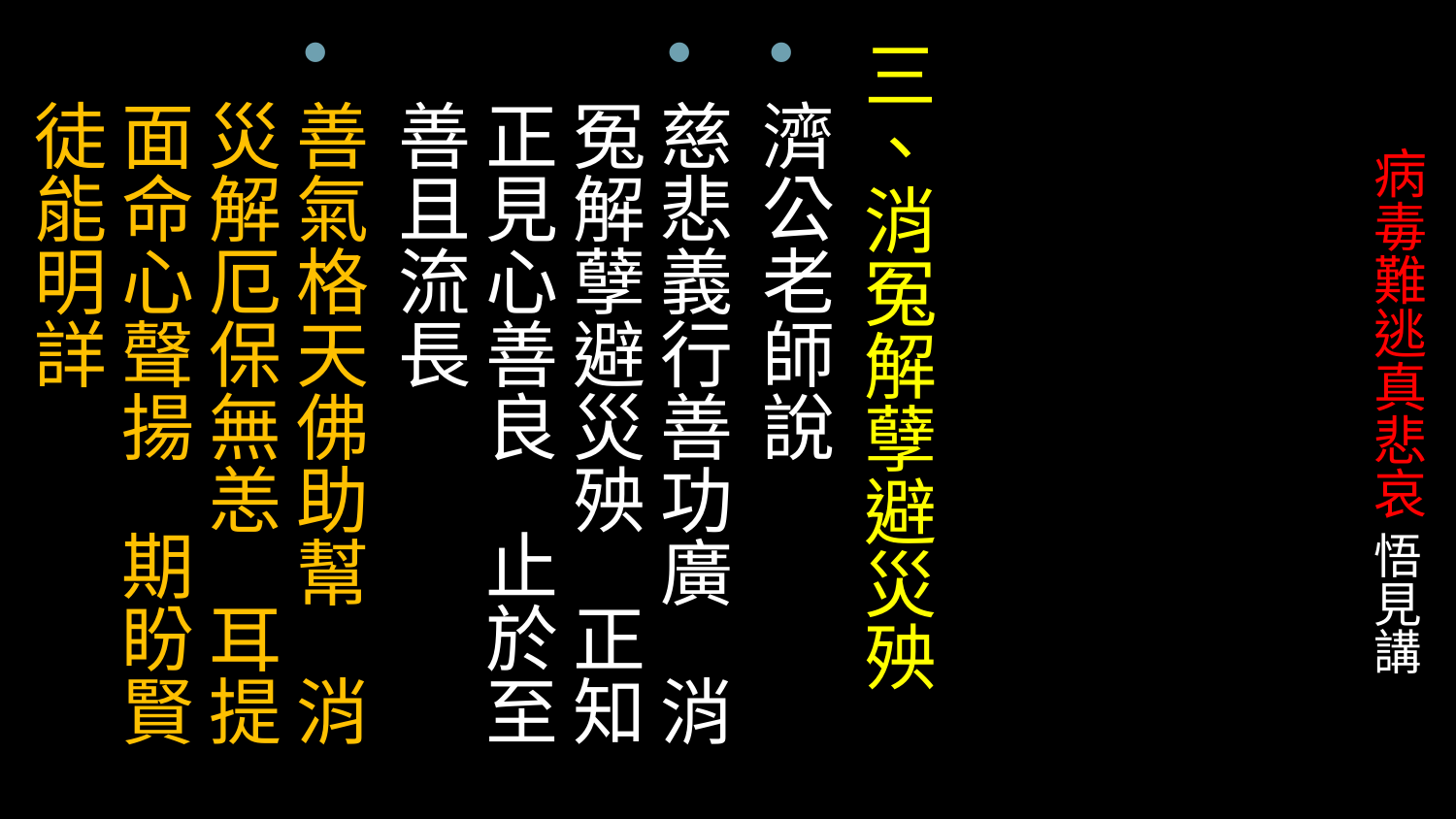

三、消冤解孽避災殃
濟公老師說
慈悲義行善功廣    消冤解孽避災殃    正知正見心善良    止於至善且流長
善氣格天佛助幫    消災解厄保無恙    耳提面命心聲揚    期盼賢徒能明詳
# 病毒難逃真悲哀 悟見講